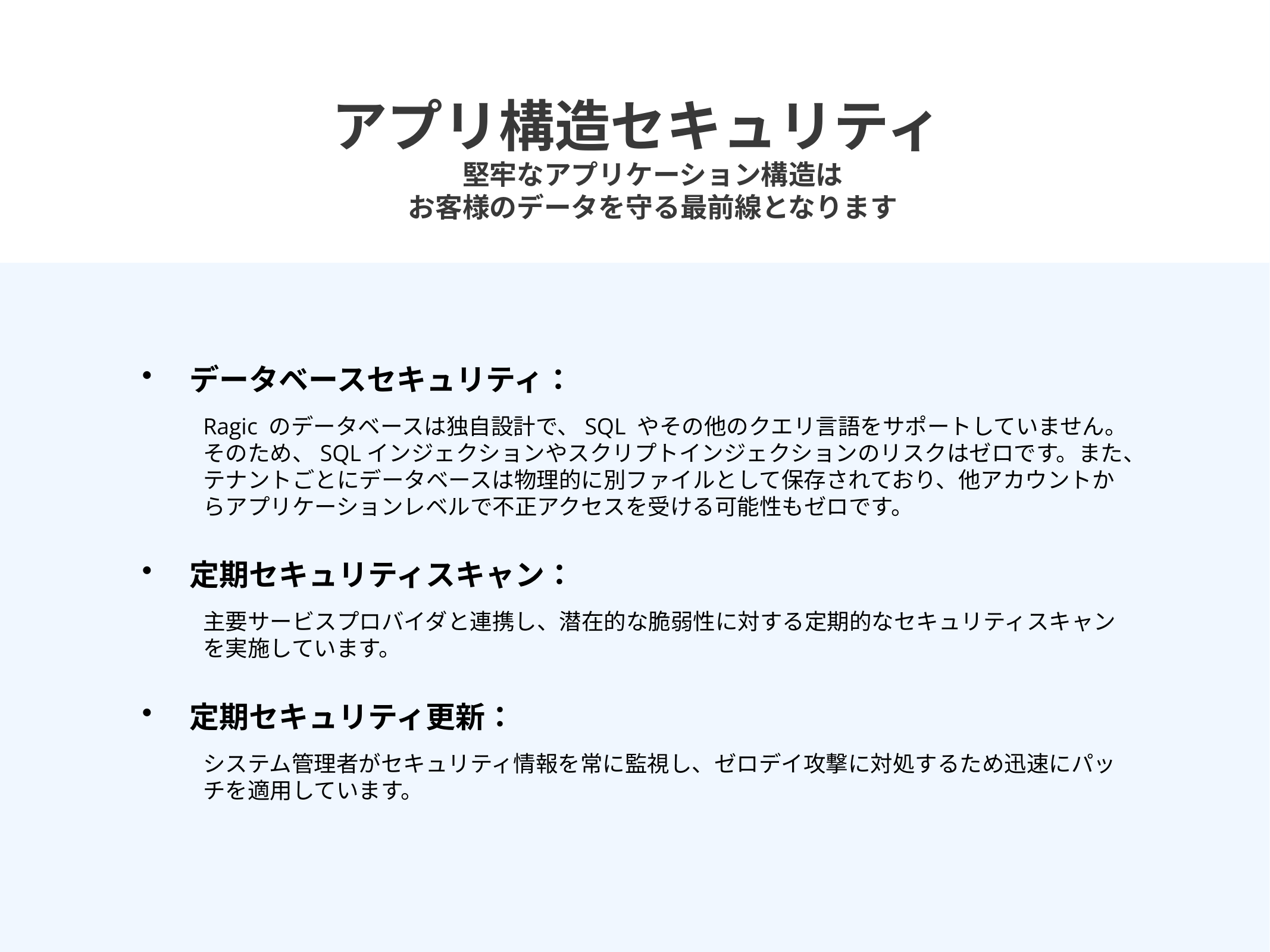

アプリ構造セキュリティ
堅牢なアプリケーション構造は
お客様のデータを守る最前線となります
データベースセキュリティ：
Ragic のデータベースは独自設計で、SQL やその他のクエリ言語をサポートしていません。そのため、SQLインジェクションやスクリプトインジェクションのリスクはゼロです。また、テナントごとにデータベースは物理的に別ファイルとして保存されており、他アカウントからアプリケーションレベルで不正アクセスを受ける可能性もゼロです。
定期セキュリティスキャン：
主要サービスプロバイダと連携し、潜在的な脆弱性に対する定期的なセキュリティスキャンを実施しています。
定期セキュリティ更新：
システム管理者がセキュリティ情報を常に監視し、ゼロデイ攻撃に対処するため迅速にパッチを適用しています。